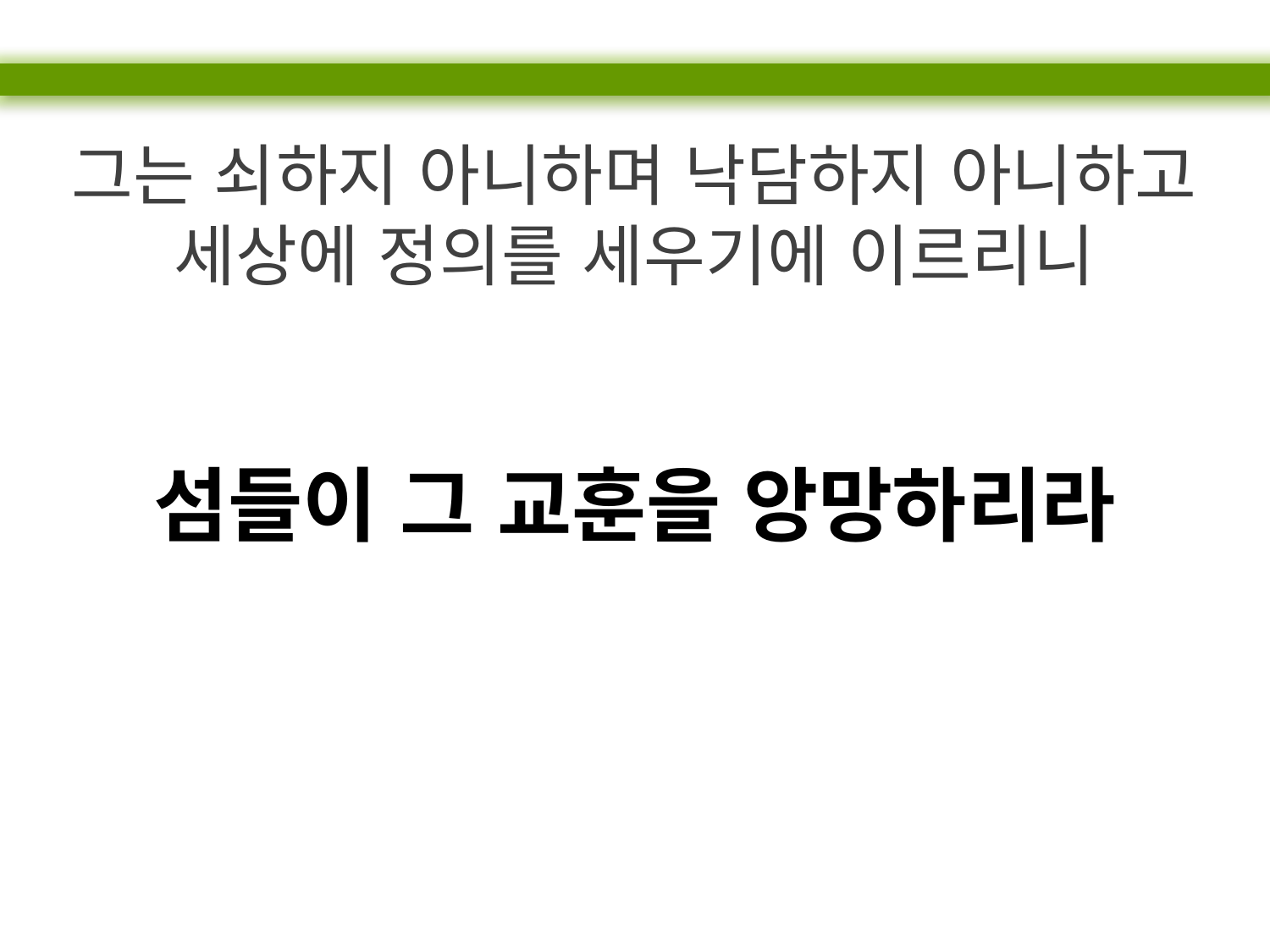

그는 쇠하지 아니하며 낙담하지 아니하고
세상에 정의를 세우기에 이르리니
섬들이 그 교훈을 앙망하리라